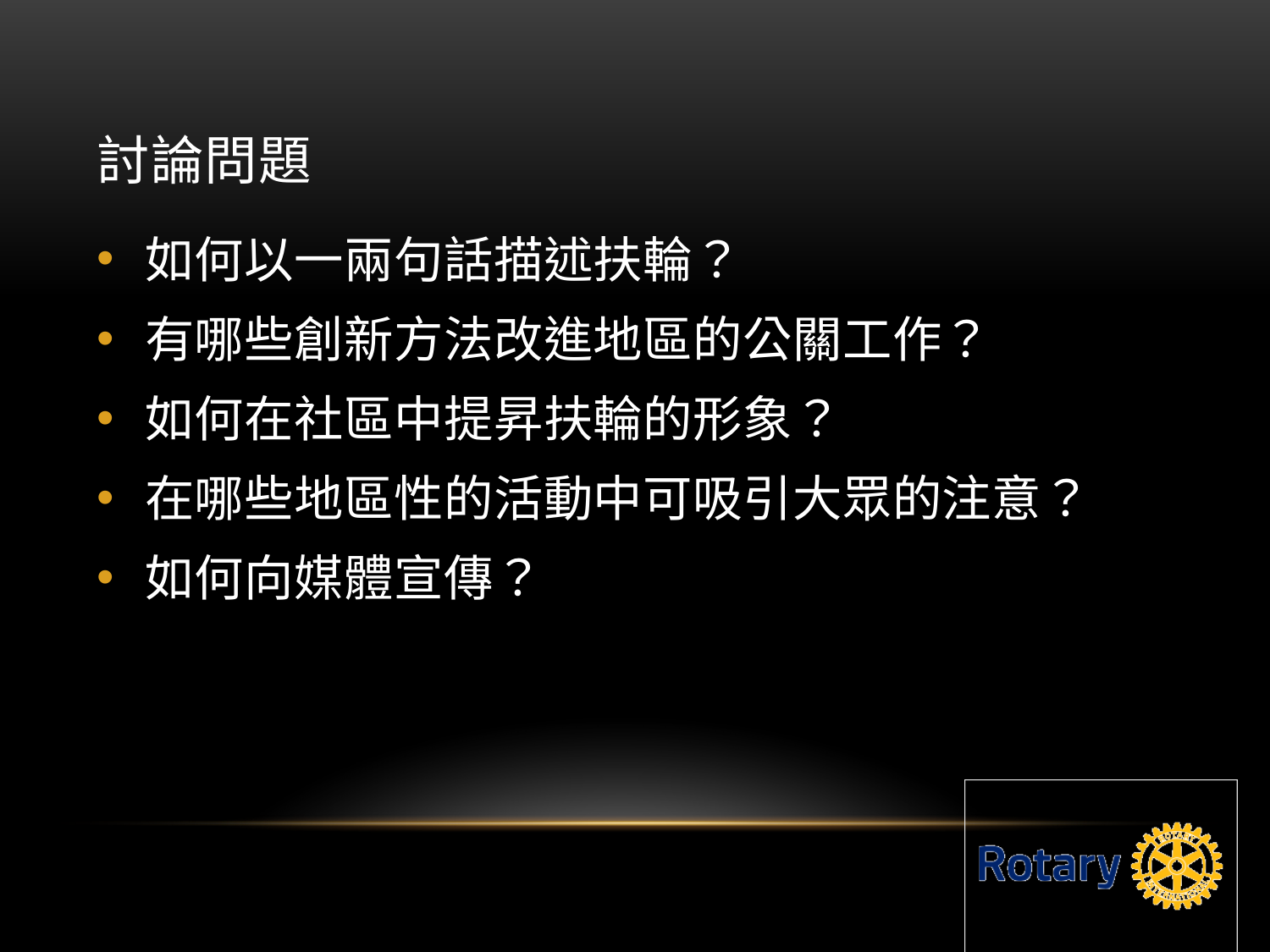

# 討論問題
如何以一兩句話描述扶輪？
有哪些創新方法改進地區的公關工作？
如何在社區中提昇扶輪的形象？
在哪些地區性的活動中可吸引大眾的注意？
如何向媒體宣傳？